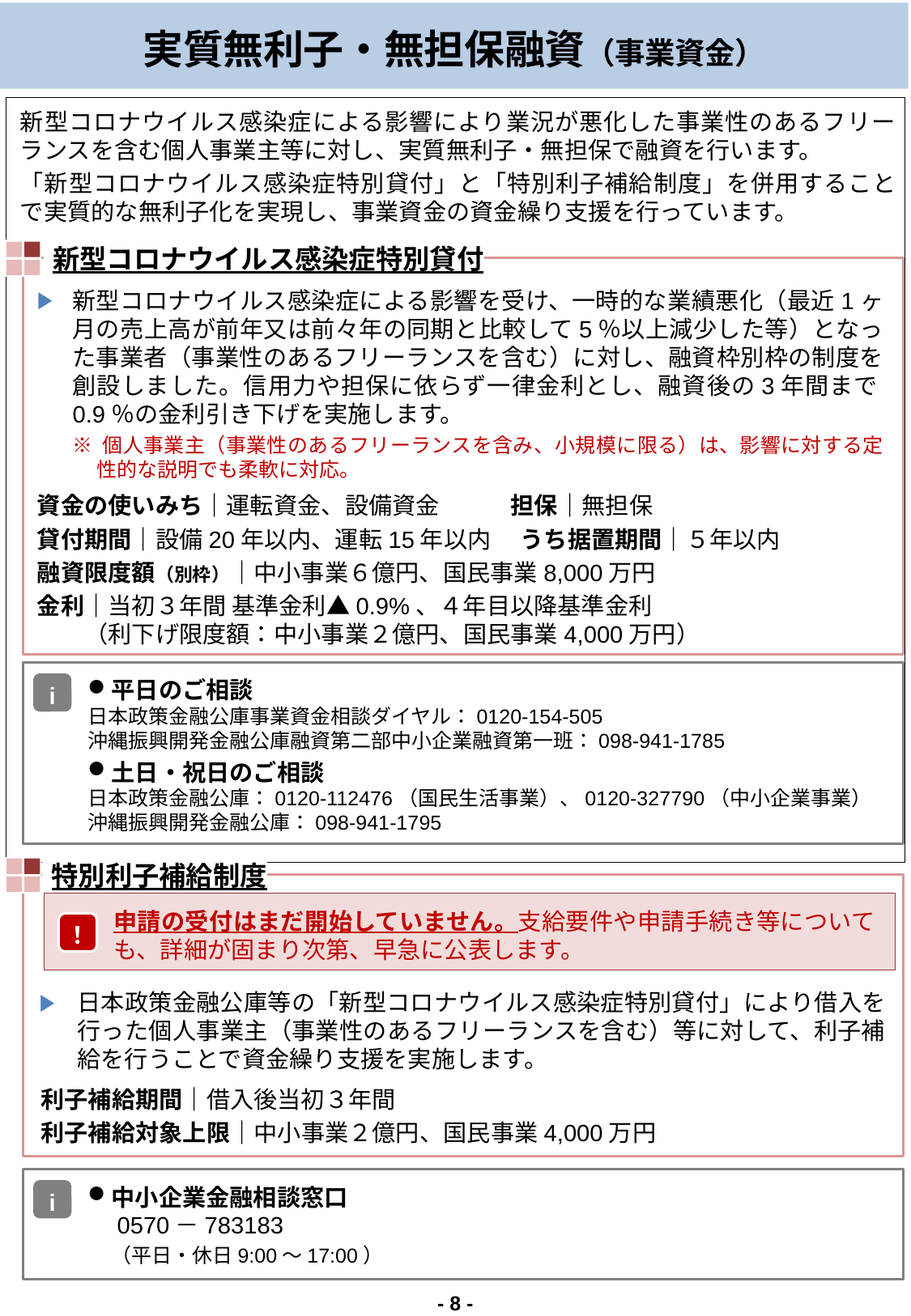

# 実質無利子・無担保融資（事業資金）
新型コロナウイルス感染症による影響により業況が悪化した事業性のあるフリーランスを含む個人事業主等に対し、実質無利子・無担保で融資を行います。
「新型コロナウイルス感染症特別貸付」と「特別利子補給制度」を併用することで実質的な無利子化を実現し、事業資金の資金繰り支援を行っています。

新型コロナウイルス感染症特別貸付

新型コロナウイルス感染症による影響を受け、一時的な業績悪化（最近1ヶ月の売上高が前年又は前々年の同期と比較して5％以上減少した等）となった事業者（事業性のあるフリーランスを含む）に対し、融資枠別枠の制度を創設しました。信用力や担保に依らず一律金利とし、融資後の3年間まで0.9％の金利引き下げを実施します。
※ 個人事業主（事業性のあるフリーランスを含み、小規模に限る）は、影響に対する定性的な説明でも柔軟に対応。
資金の使いみち｜運転資金、設備資金　　　担保｜無担保
貸付期間｜設備20年以内、運転15年以内　 うち据置期間｜５年以内
融資限度額（別枠）｜中小事業６億円、国民事業8,000万円
金利｜当初３年間 基準金利▲0.9%、４年目以降基準金利
　　（利下げ限度額：中小事業２億円、国民事業4,000万円）

平日のご相談
日本政策金融公庫事業資金相談ダイヤル：0120-154-505
沖縄振興開発金融公庫融資第二部中小企業融資第一班：098-941-1785
土日・祝日のご相談
日本政策金融公庫：0120-112476（国民生活事業）、0120-327790（中小企業事業）
沖縄振興開発金融公庫：098-941-1795
i

特別利子補給制度

申請の受付はまだ開始していません。支給要件や申請手続き等についても、詳細が固まり次第、早急に公表します。
！
日本政策金融公庫等の「新型コロナウイルス感染症特別貸付」により借入を行った個人事業主（事業性のあるフリーランスを含む）等に対して、利子補給を行うことで資金繰り支援を実施します。
利子補給期間｜借入後当初３年間
利子補給対象上限｜中小事業２億円、国民事業4,000万円

中小企業金融相談窓口
　0570－783183
　（平日・休日9:00～17:00）
i
- 8 -